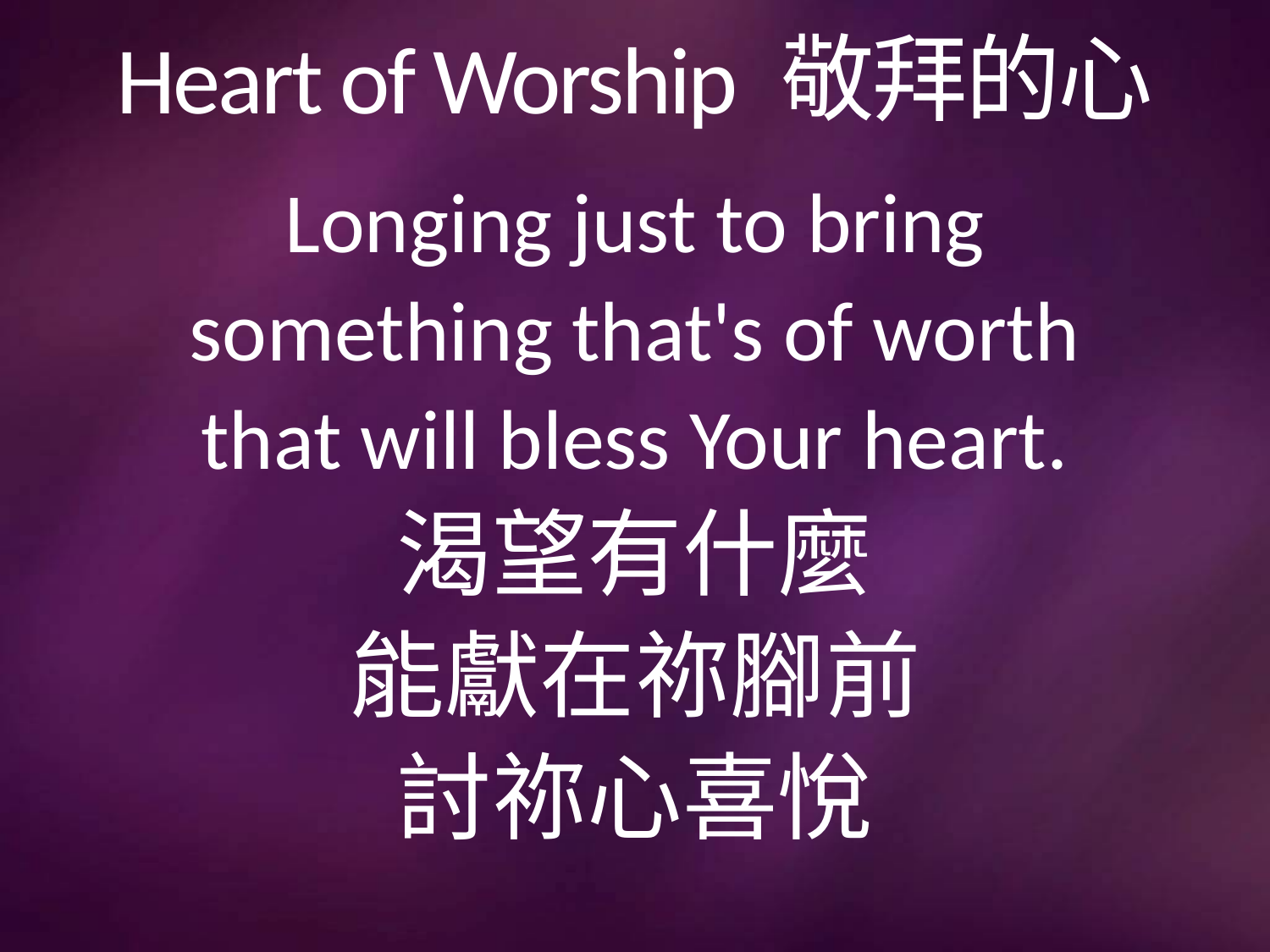

# Heart of Worship 敬拜的心
Longing just to bring
something that's of worth
that will bless Your heart.
渴望有什麼
能獻在祢腳前
討祢心喜悅